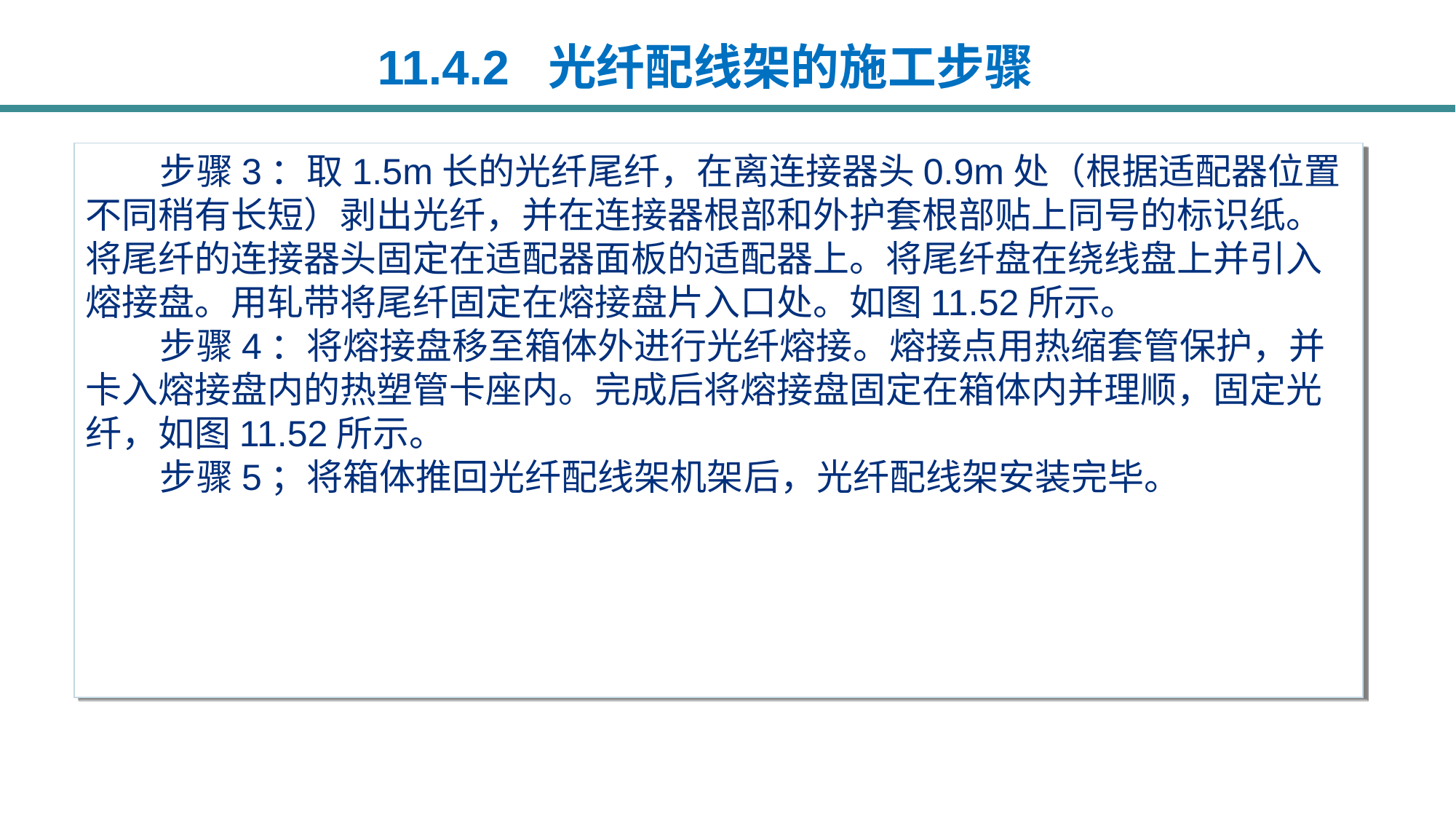

11.4.2  光纤配线架的施工步骤
步骤3：取1.5m长的光纤尾纤，在离连接器头0.9m处（根据适配器位置不同稍有长短）剥出光纤，并在连接器根部和外护套根部贴上同号的标识纸。将尾纤的连接器头固定在适配器面板的适配器上。将尾纤盘在绕线盘上并引入熔接盘。用轧带将尾纤固定在熔接盘片入口处。如图11.52所示。
步骤4：将熔接盘移至箱体外进行光纤熔接。熔接点用热缩套管保护，并卡入熔接盘内的热塑管卡座内。完成后将熔接盘固定在箱体内并理顺，固定光纤，如图11.52所示。
步骤5；将箱体推回光纤配线架机架后，光纤配线架安装完毕。